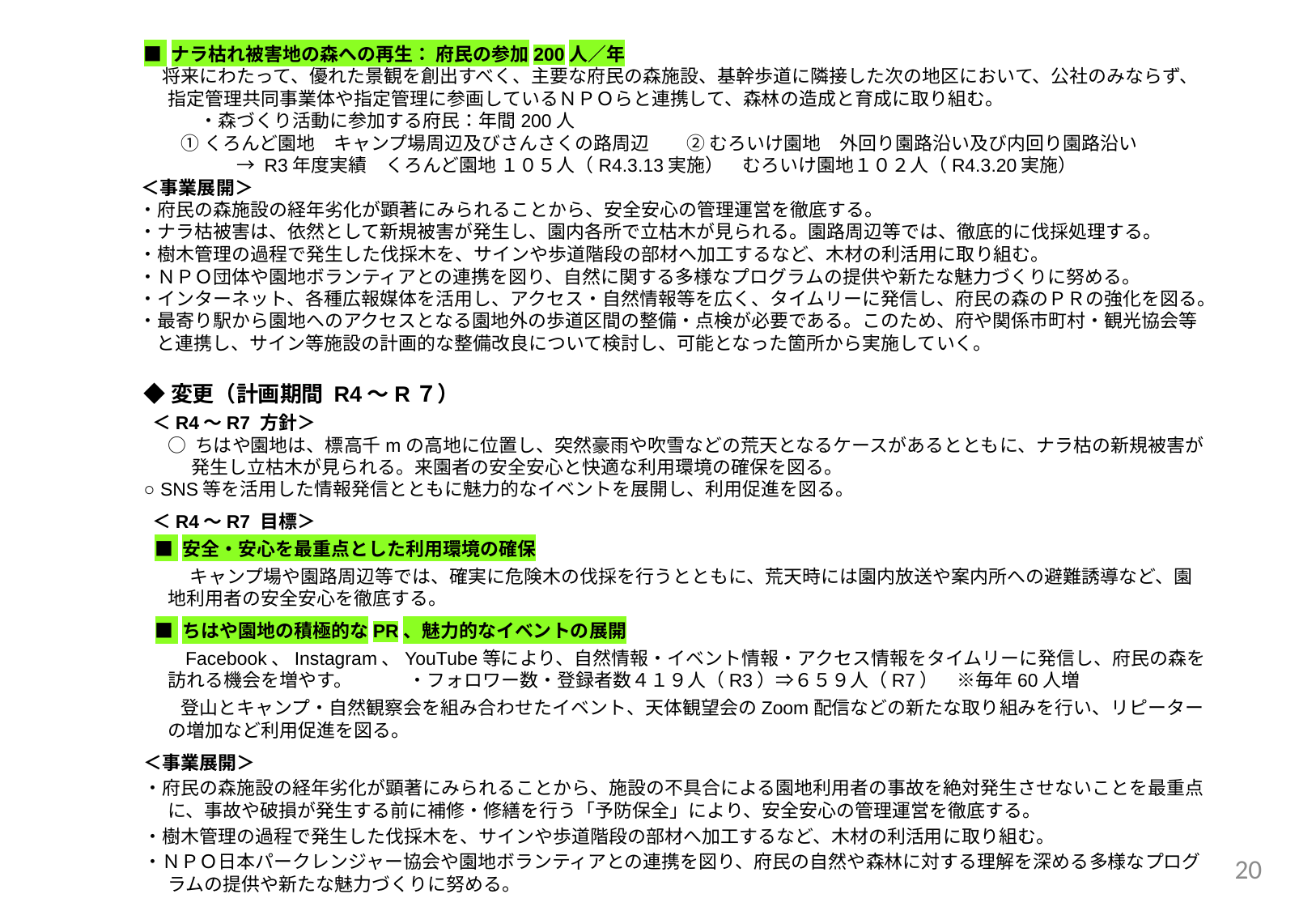

■ ナラ枯れ被害地の森への再生： 府民の参加200人／年
　将来にわたって、優れた景観を創出すべく、主要な府民の森施設、基幹歩道に隣接した次の地区において、公社のみならず、指定管理共同事業体や指定管理に参画しているＮＰＯらと連携して、森林の造成と育成に取り組む。
　　　・森づくり活動に参加する府民：年間200人
　　① くろんど園地　キャンプ場周辺及びさんさくの路周辺　　② むろいけ園地　外回り園路沿い及び内回り園路沿い
　　　　　→ R3年度実績　くろんど園地 １０５人（R4.3.13実施）　むろいけ園地１０２人（R4.3.20実施）
 ＜事業展開＞
・府民の森施設の経年劣化が顕著にみられることから、安全安心の管理運営を徹底する。
・ナラ枯被害は、依然として新規被害が発生し、園内各所で立枯木が見られる。園路周辺等では、徹底的に伐採処理する。
・樹木管理の過程で発生した伐採木を、サインや歩道階段の部材へ加工するなど、木材の利活用に取り組む。
・ＮＰＯ団体や園地ボランティアとの連携を図り、自然に関する多様なプログラムの提供や新たな魅力づくりに努める。
・インターネット、各種広報媒体を活用し、アクセス・自然情報等を広く、タイムリーに発信し、府民の森のＰＲの強化を図る。
・最寄り駅から園地へのアクセスとなる園地外の歩道区間の整備・点検が必要である。このため、府や関係市町村・観光協会等と連携し、サイン等施設の計画的な整備改良について検討し、可能となった箇所から実施していく。

◆変更（計画期間 R4～R７）
 ＜R4～R7 方針＞
○ ちはや園地は、標高千mの高地に位置し、突然豪雨や吹雪などの荒天となるケースがあるとともに、ナラ枯の新規被害が発生し立枯木が見られる。来園者の安全安心と快適な利用環境の確保を図る。
○ SNS等を活用した情報発信とともに魅力的なイベントを展開し、利用促進を図る。
 ＜R4～R7 目標＞
■ 安全・安心を最重点とした利用環境の確保
 　　キャンプ場や園路周辺等では、確実に危険木の伐採を行うとともに、荒天時には園内放送や案内所への避難誘導など、園地利用者の安全安心を徹底する。
■ ちはや園地の積極的なPR、魅力的なイベントの展開
　　Facebook、Instagram、YouTube等により、自然情報・イベント情報・アクセス情報をタイムリーに発信し、府民の森を訪れる機会を増やす。　　　・フォロワー数・登録者数４１９人（R3）⇒６５９人（R7）　※毎年60人増
　　登山とキャンプ・自然観察会を組み合わせたイベント、天体観望会のZoom配信などの新たな取り組みを行い、リピーターの増加など利用促進を図る。
＜事業展開＞
・府民の森施設の経年劣化が顕著にみられることから、施設の不具合による園地利用者の事故を絶対発生させないことを最重点に、事故や破損が発生する前に補修・修繕を行う「予防保全」により、安全安心の管理運営を徹底する。
・樹木管理の過程で発生した伐採木を、サインや歩道階段の部材へ加工するなど、木材の利活用に取り組む。
・ＮＰＯ日本パークレンジャー協会や園地ボランティアとの連携を図り、府民の自然や森林に対する理解を深める多様なプログラムの提供や新たな魅力づくりに努める。
20